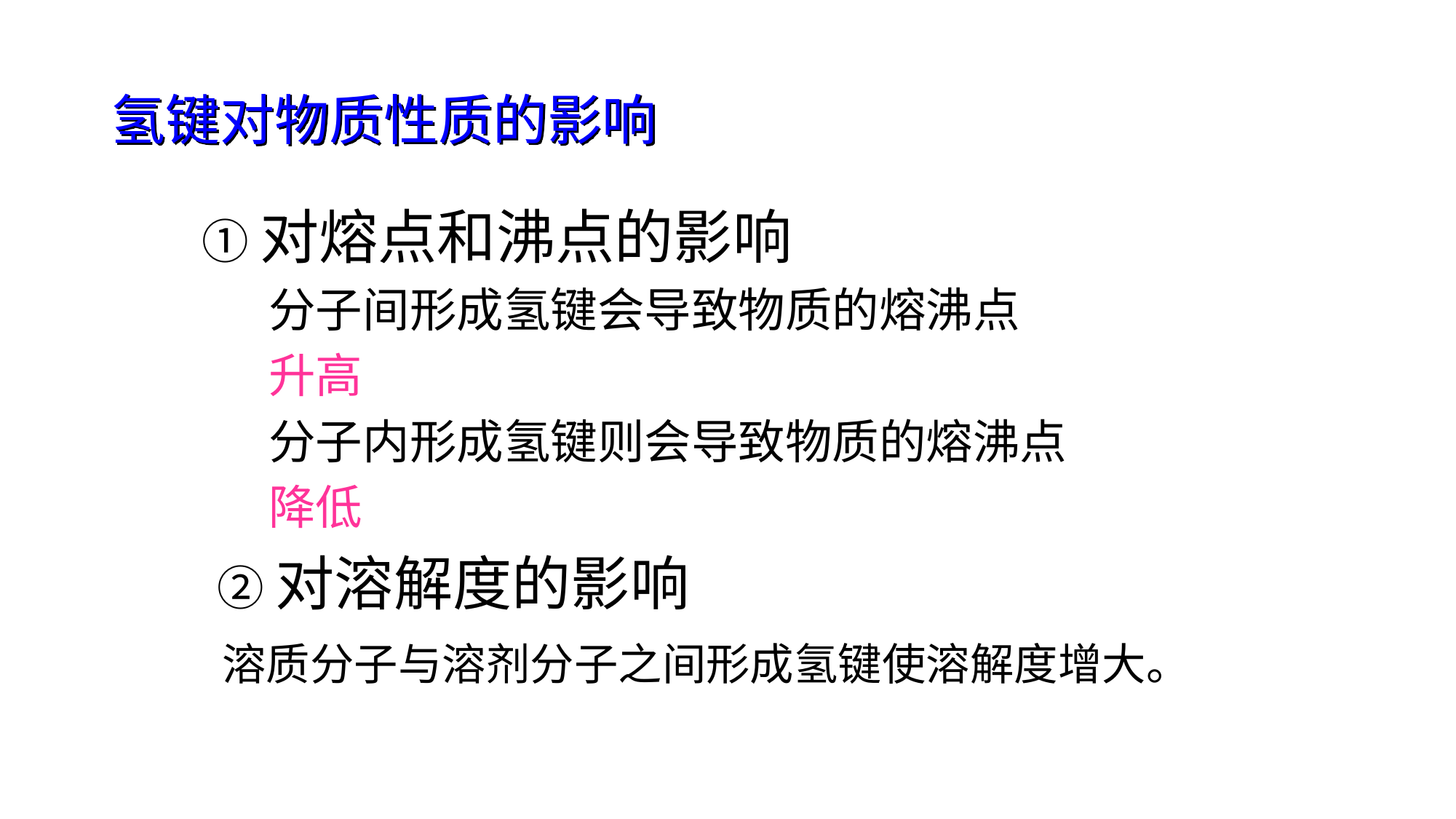

氢键对物质性质的影响
     ①对熔点和沸点的影响
         分子间形成氢键会导致物质的熔沸点
         升高
         分子内形成氢键则会导致物质的熔沸点
         降低
       ②对溶解度的影响
     溶质分子与溶剂分子之间形成氢键使溶解度增大。